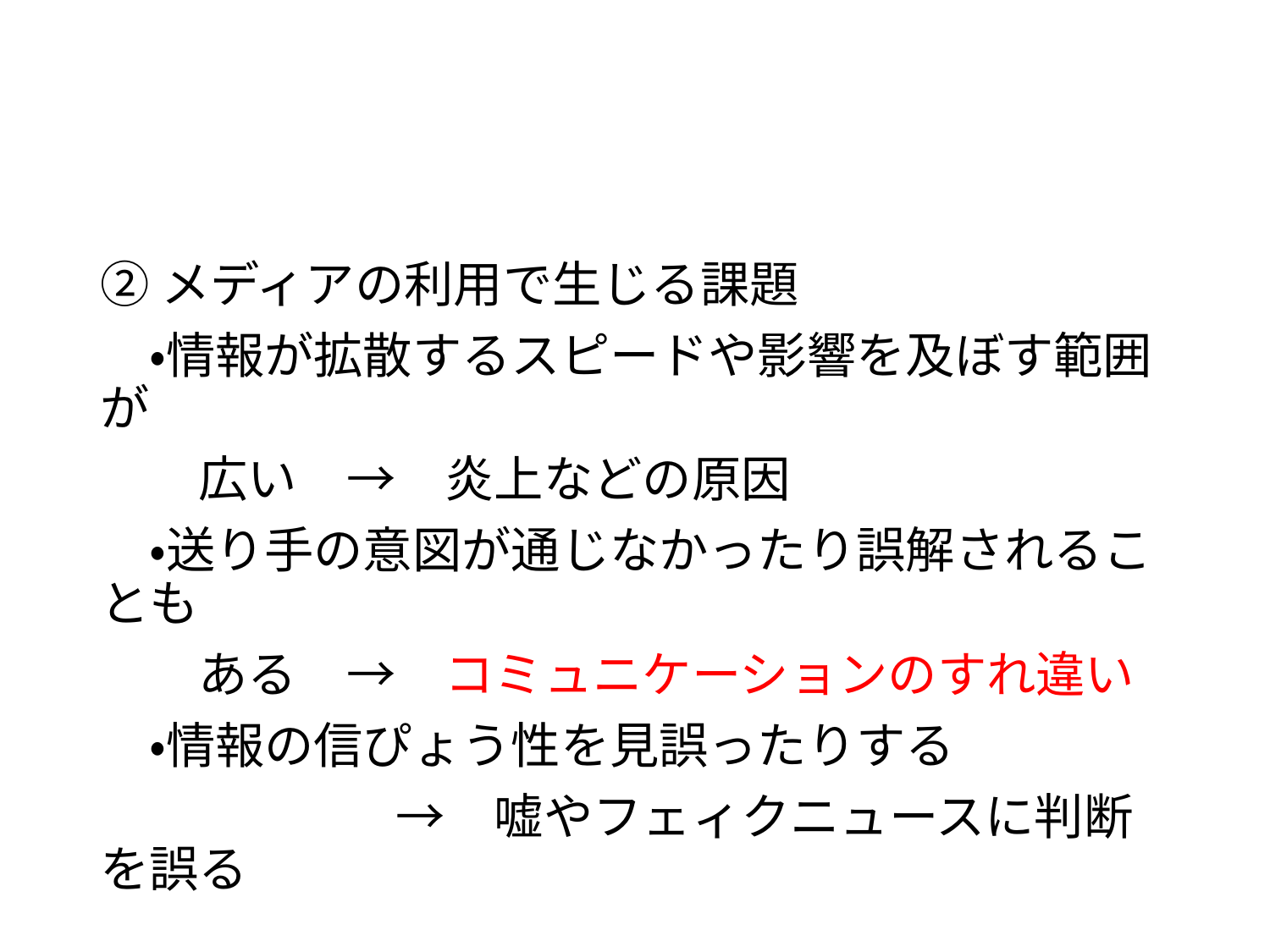

②メディアの利用で生じる課題
　・情報が拡散するスピードや影響を及ぼす範囲が
　　広い　→　炎上などの原因
　・送り手の意図が通じなかったり誤解されることも
　　ある　→　コミュニケーションのすれ違い
　・情報の信ぴょう性を見誤ったりする
　　　　　　→　嘘やフェィクニュースに判断を誤る